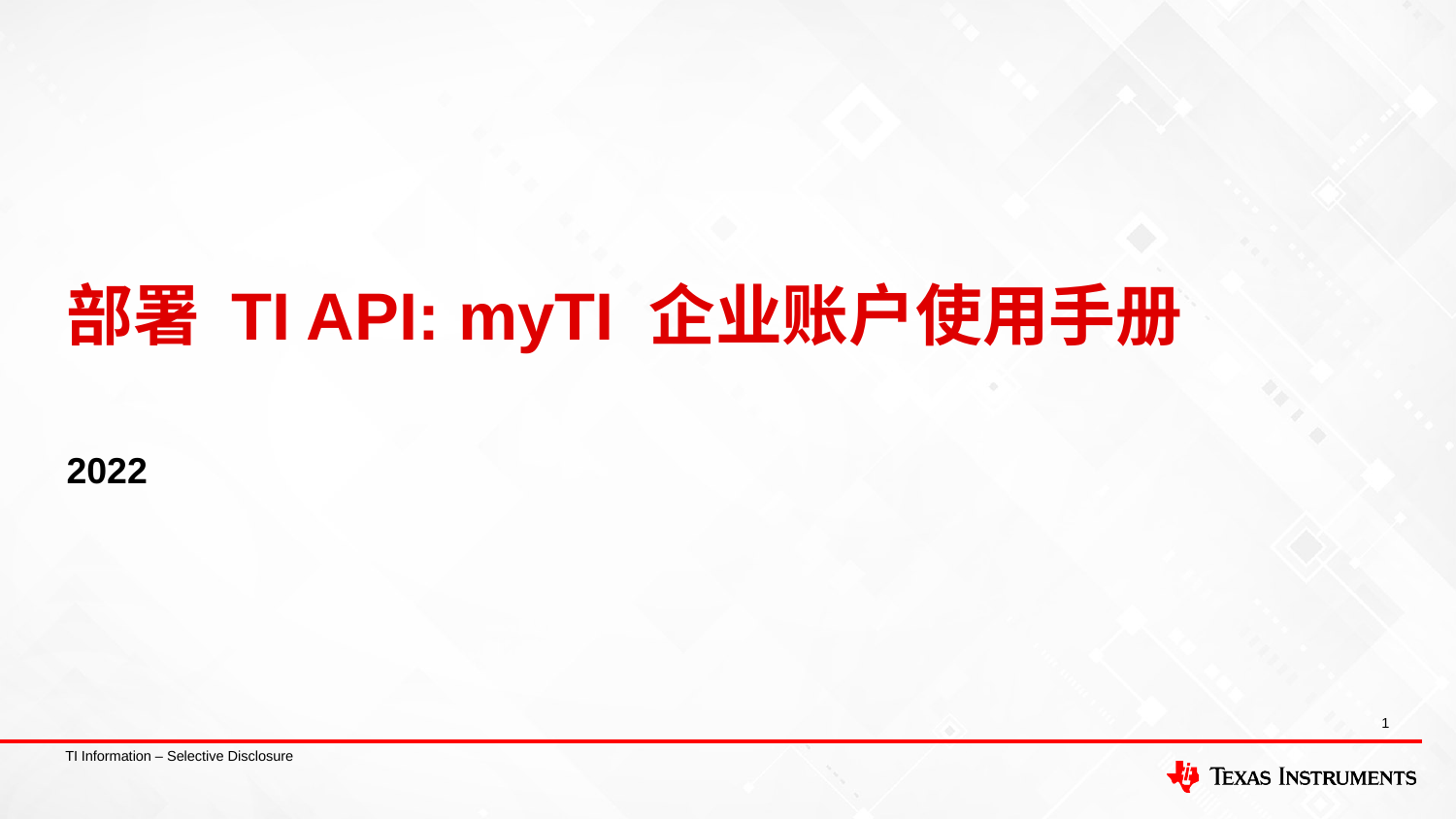

# 部署 TI API: myTI 企业账户使用手册
2022
1